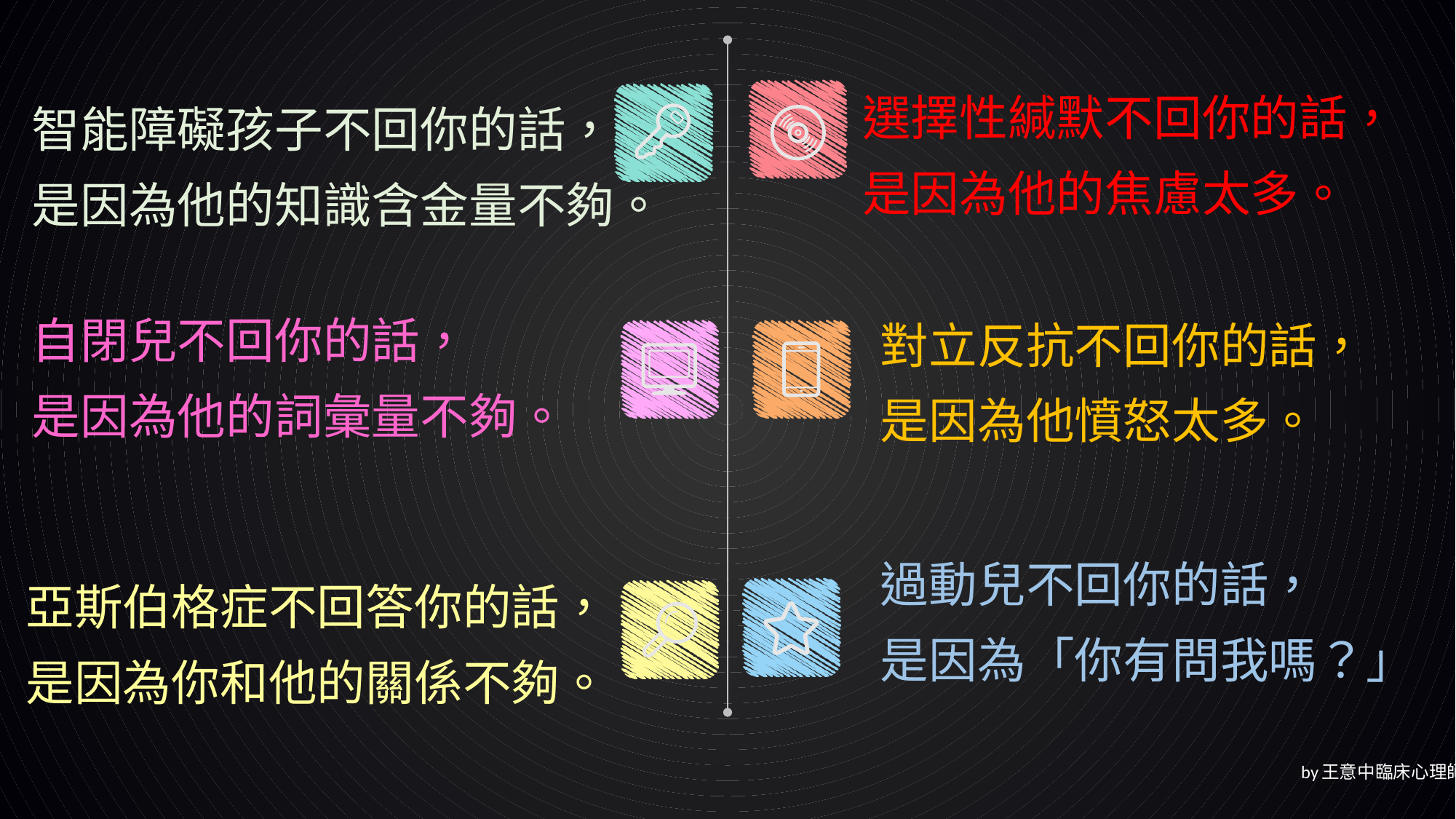

選擇性緘默不回你的話，
是因為他的焦慮太多。
智能障礙孩子不回你的話，
是因為他的知識含金量不夠。

自閉兒不回你的話，
是因為他的詞彙量不夠。
對立反抗不回你的話，
是因為他憤怒太多。

過動兒不回你的話，
是因為「你有問我嗎？」
亞斯伯格症不回答你的話，是因為你和他的關係不夠。

                                                                                                                  by王意中臨床心理師